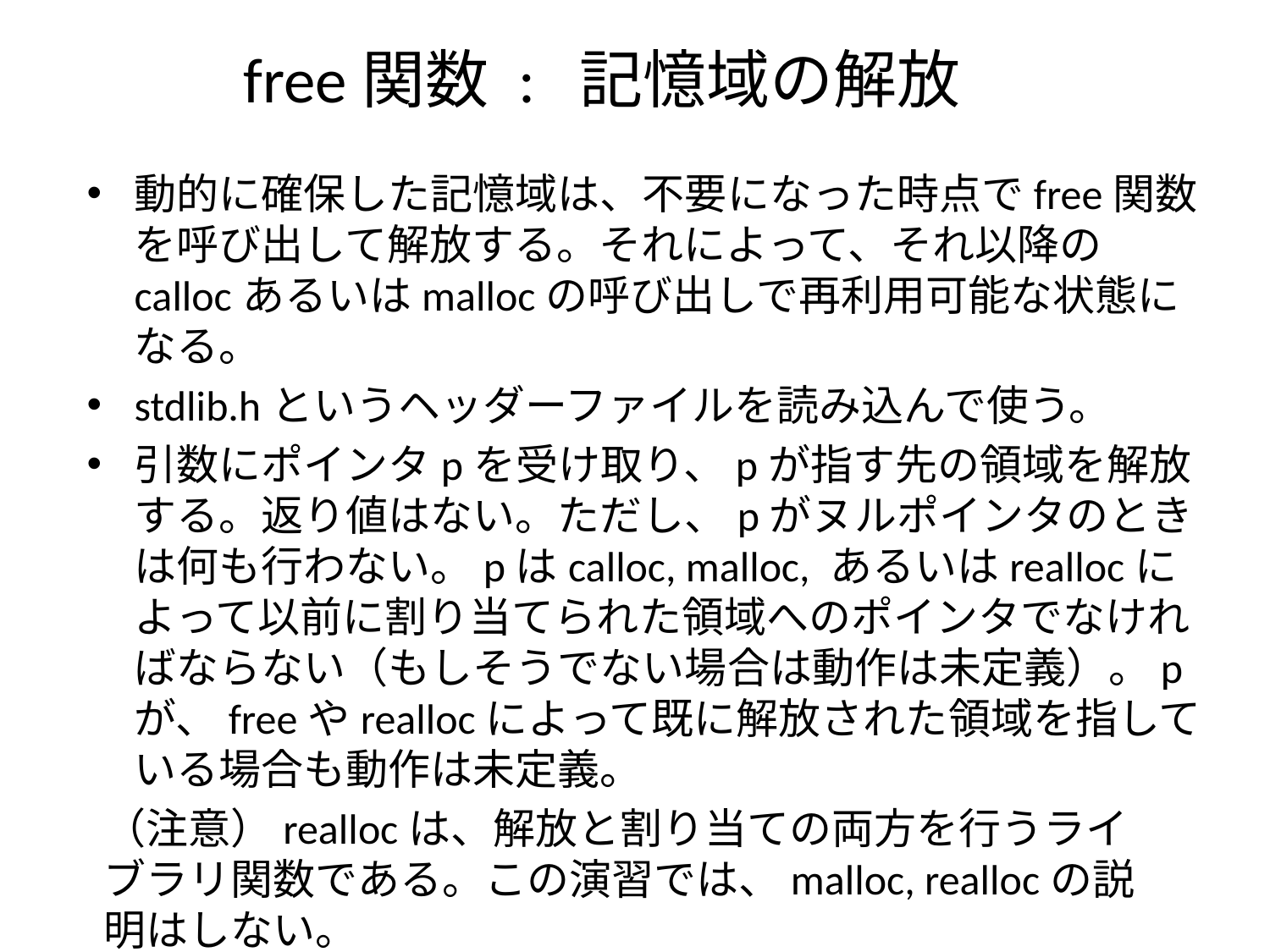

# free関数 :  記憶域の解放
動的に確保した記憶域は、不要になった時点でfree関数を呼び出して解放する。それによって、それ以降のcallocあるいはmallocの呼び出しで再利用可能な状態になる。
stdlib.hというヘッダーファイルを読み込んで使う。
引数にポインタpを受け取り、pが指す先の領域を解放する。返り値はない。ただし、pがヌルポインタのときは何も行わない。pはcalloc, malloc, あるいはreallocによって以前に割り当てられた領域へのポインタでなければならない（もしそうでない場合は動作は未定義）。pが、freeやreallocによって既に解放された領域を指している場合も動作は未定義。
（注意）reallocは、解放と割り当ての両方を行うライブラリ関数である。この演習では、malloc, reallocの説明はしない。